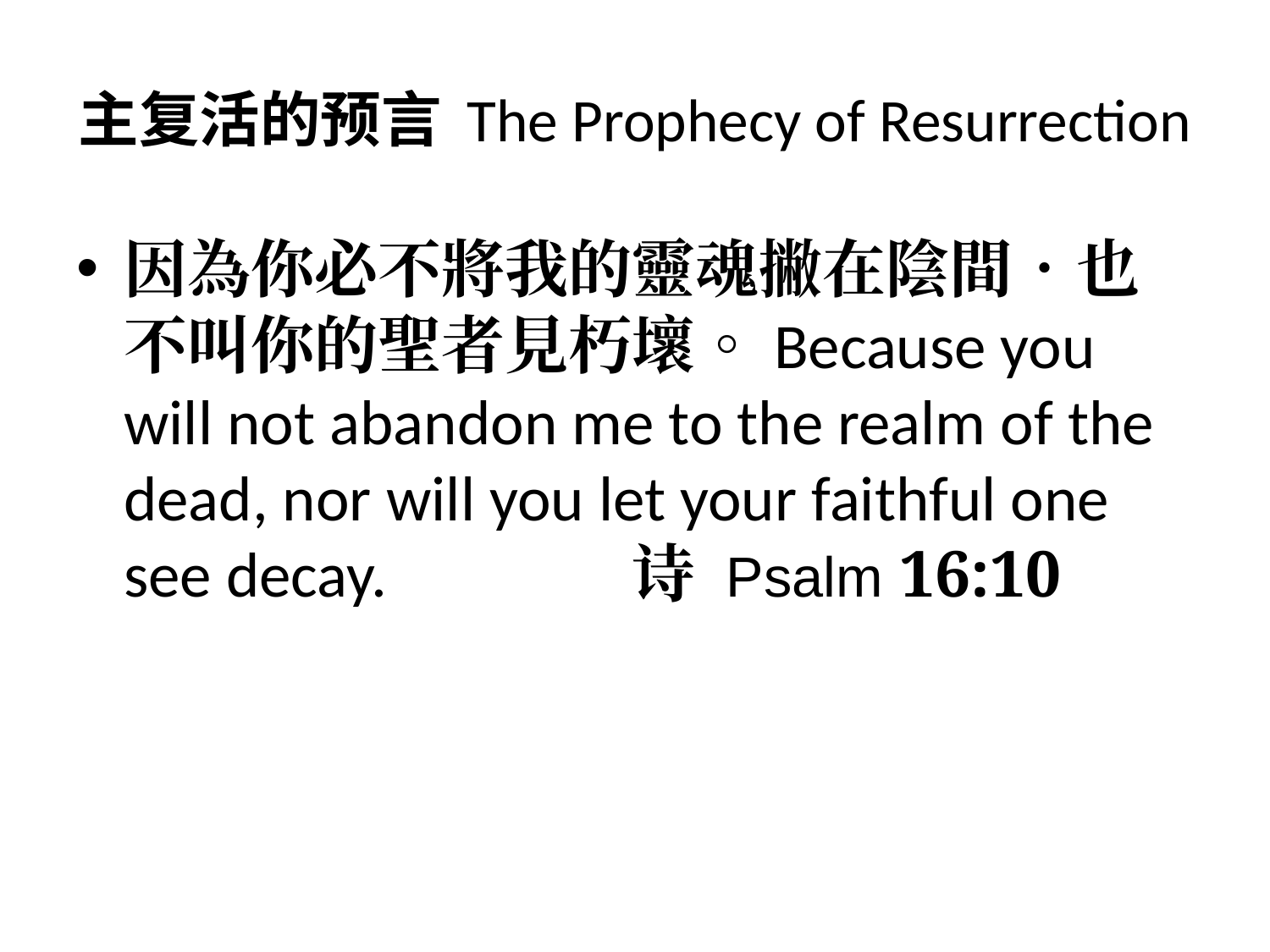

# 主复活的预言 The Prophecy of Resurrection
因為你必不將我的靈魂撇在陰間．也不叫你的聖者見朽壞。Because you will not abandon me to the realm of the dead, nor will you let your faithful one see decay. 		诗 Psalm 16:10